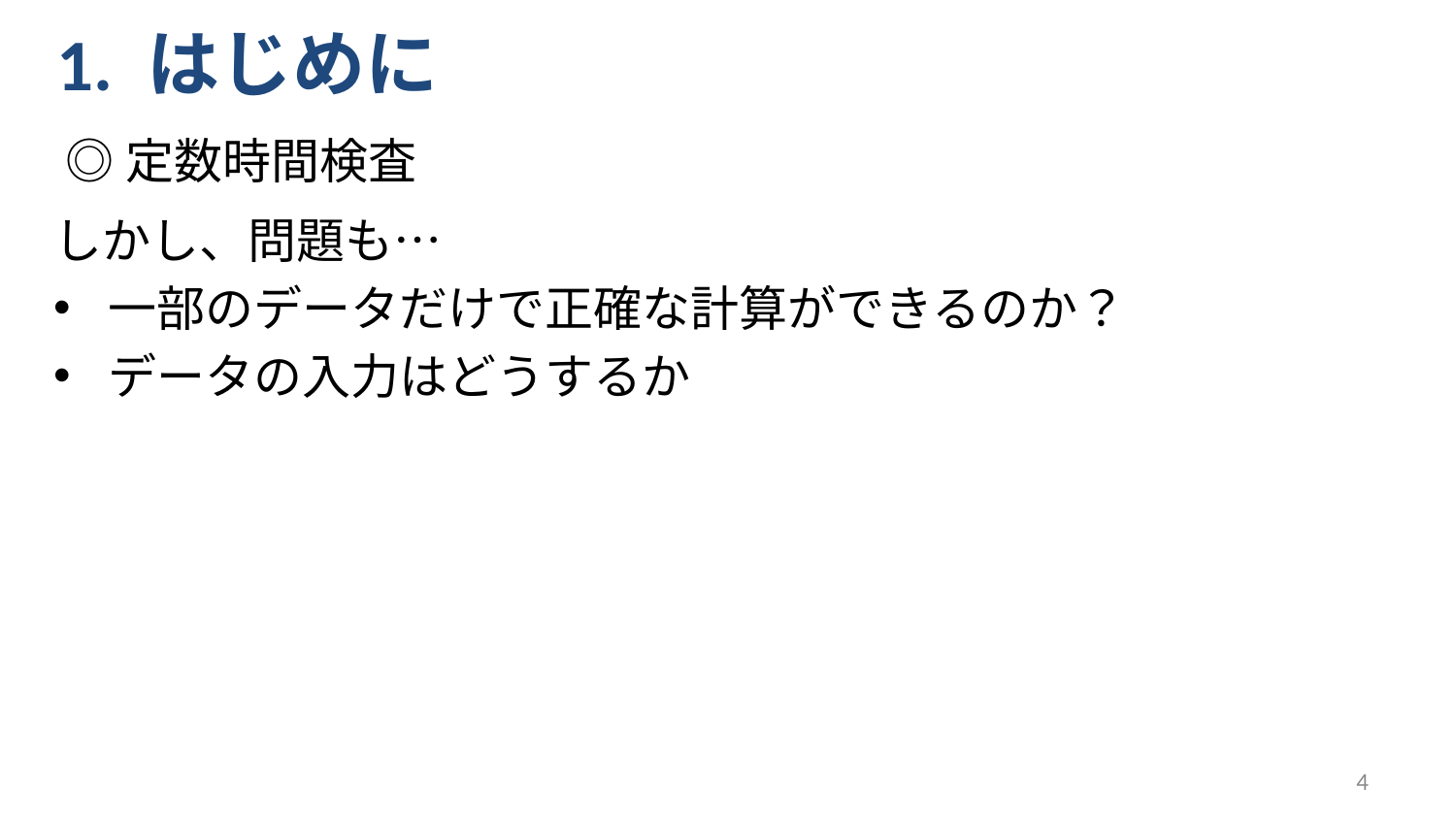

1. はじめに
# ◎定数時間検査
しかし、問題も…
一部のデータだけで正確な計算ができるのか？
データの入力はどうするか

4